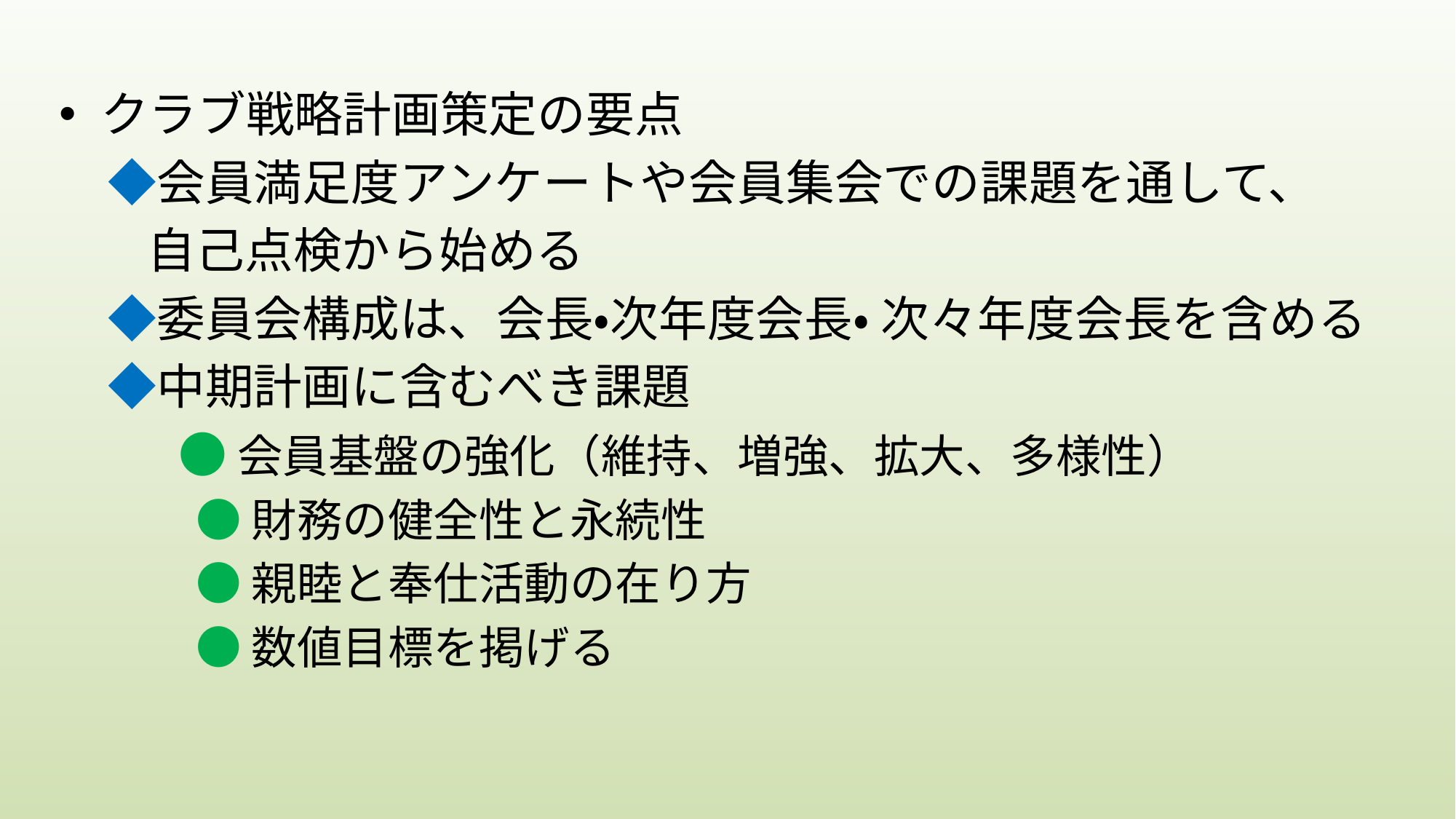

クラブ戦略計画策定の要点
　◆会員満足度アンケートや会員集会での課題を通して、
       自己点検から始める
　◆委員会構成は、会長・次年度会長・ 次々年度会長を含める
　◆中期計画に含むべき課題
　　  ● 会員基盤の強化（維持、増強、拡大、多様性）
　　　● 財務の健全性と永続性
　　　● 親睦と奉仕活動の在り方
　　　● 数値目標を掲げる